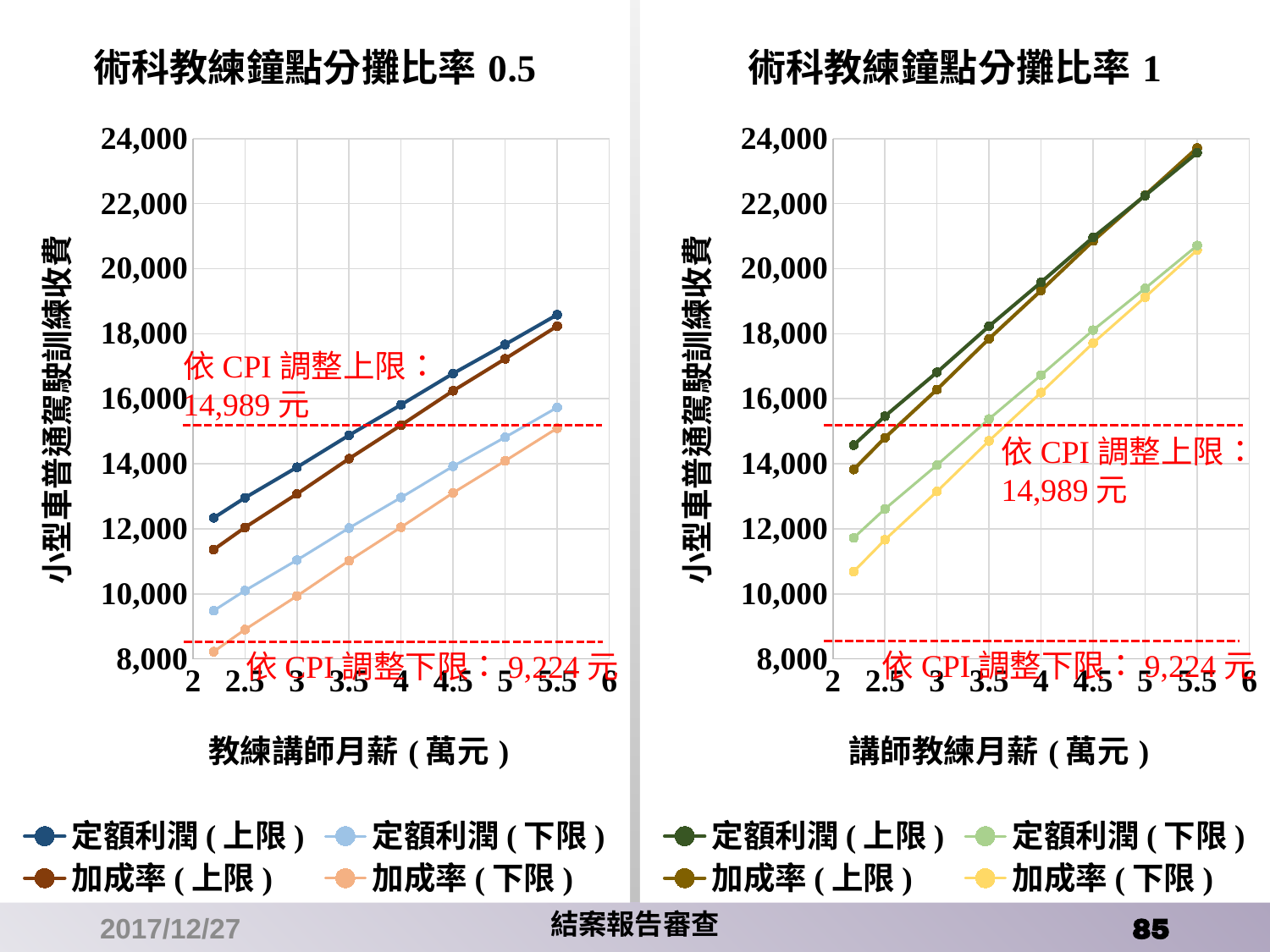

### Chart: 術科教練鐘點分攤比率0.5

| Category | 定額利潤(上限) | 定額利潤(下限) | 加成率(上限) | 加成率(下限) |
|---|---|---|---|---|

### Chart: 術科教練鐘點分攤比率1

| Category | 定額利潤(上限) | 定額利潤(下限) | 加成率(上限) | 加成率(下限) |
|---|---|---|---|---|
依CPI調整上限：
14,989元
依CPI調整上限：
14,989元
依CPI調整下限：9,224元
依CPI調整下限：9,224元
2017/12/27
結案報告審查
85